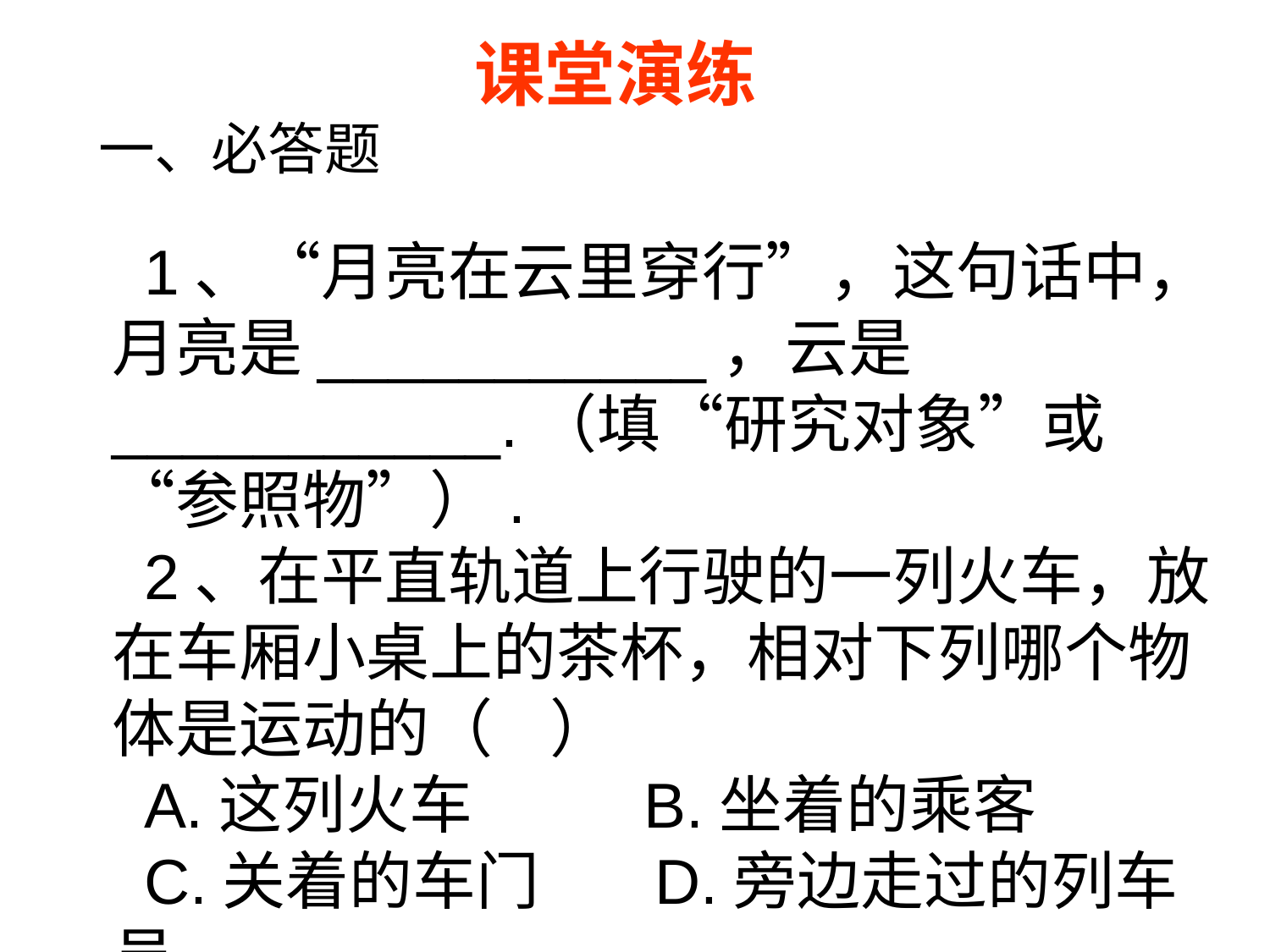

课堂演练
一、必答题

1、“月亮在云里穿行”，这句话中，月亮是___________，云是___________.（填“研究对象”或“参照物”）.
2、在平直轨道上行驶的一列火车，放在车厢小桌上的茶杯，相对下列哪个物体是运动的（    ）
A.这列火车           B.坐着的乘客
C.关着的车门       D.旁边走过的列车员